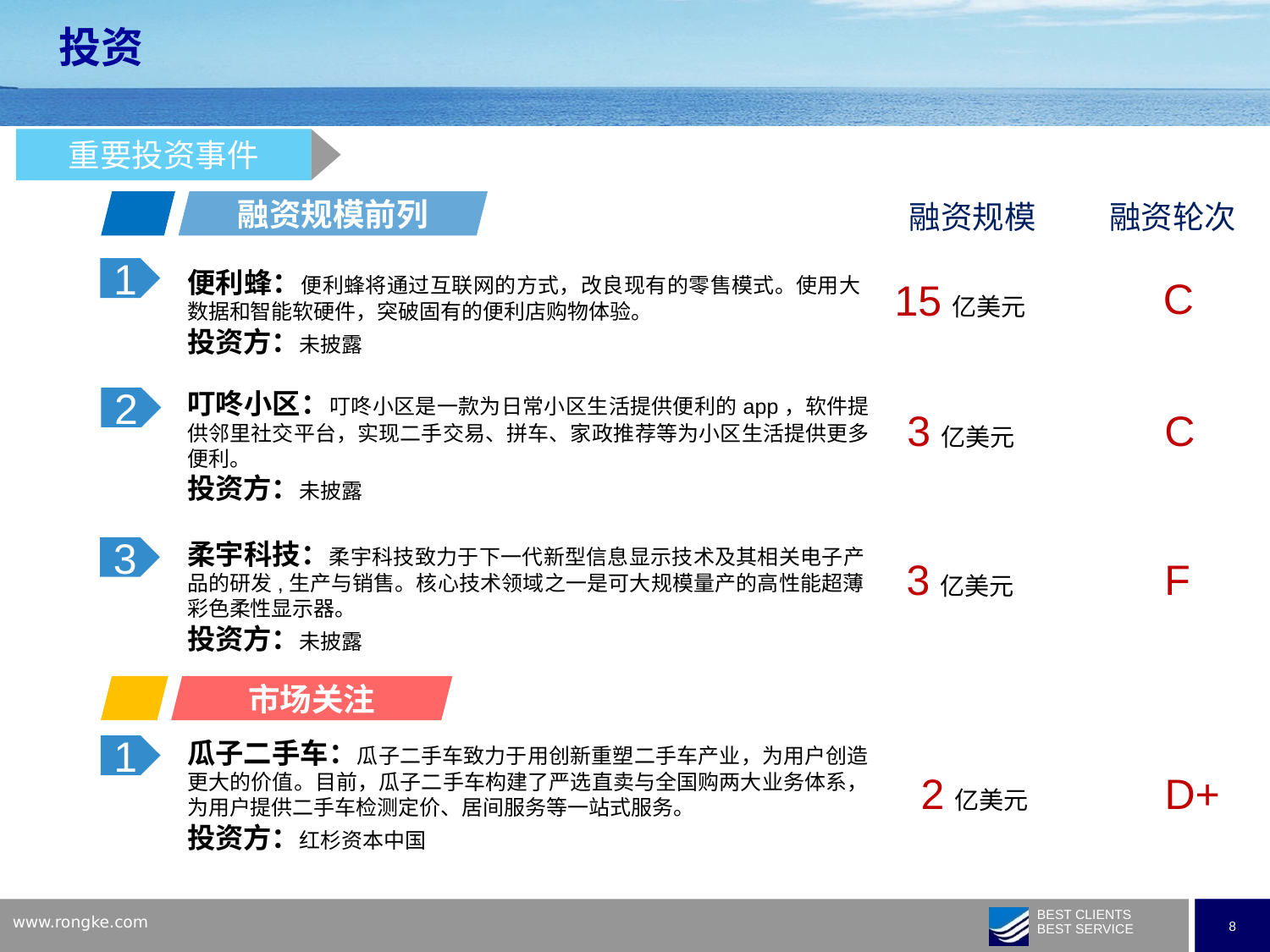

投资
重要投资事件

融资规模前列
融资规模
融资轮次
1
便利蜂：便利蜂将通过互联网的方式，改良现有的零售模式。使用大数据和智能软硬件，突破固有的便利店购物体验。
投资方：未披露
C
15亿美元
叮咚小区：叮咚小区是一款为日常小区生活提供便利的app，软件提供邻里社交平台，实现二手交易、拼车、家政推荐等为小区生活提供更多便利。
投资方：未披露
2
3亿美元
C
柔宇科技：柔宇科技致力于下一代新型信息显示技术及其相关电子产品的研发,生产与销售。核心技术领域之一是可大规模量产的高性能超薄彩色柔性显示器。
投资方：未披露
3
F
3亿美元

市场关注
瓜子二手车：瓜子二手车致力于用创新重塑二手车产业，为用户创造更大的价值。目前，瓜子二手车构建了严选直卖与全国购两大业务体系，为用户提供二手车检测定价、居间服务等一站式服务。
投资方：红杉资本中国
1
2亿美元
D+